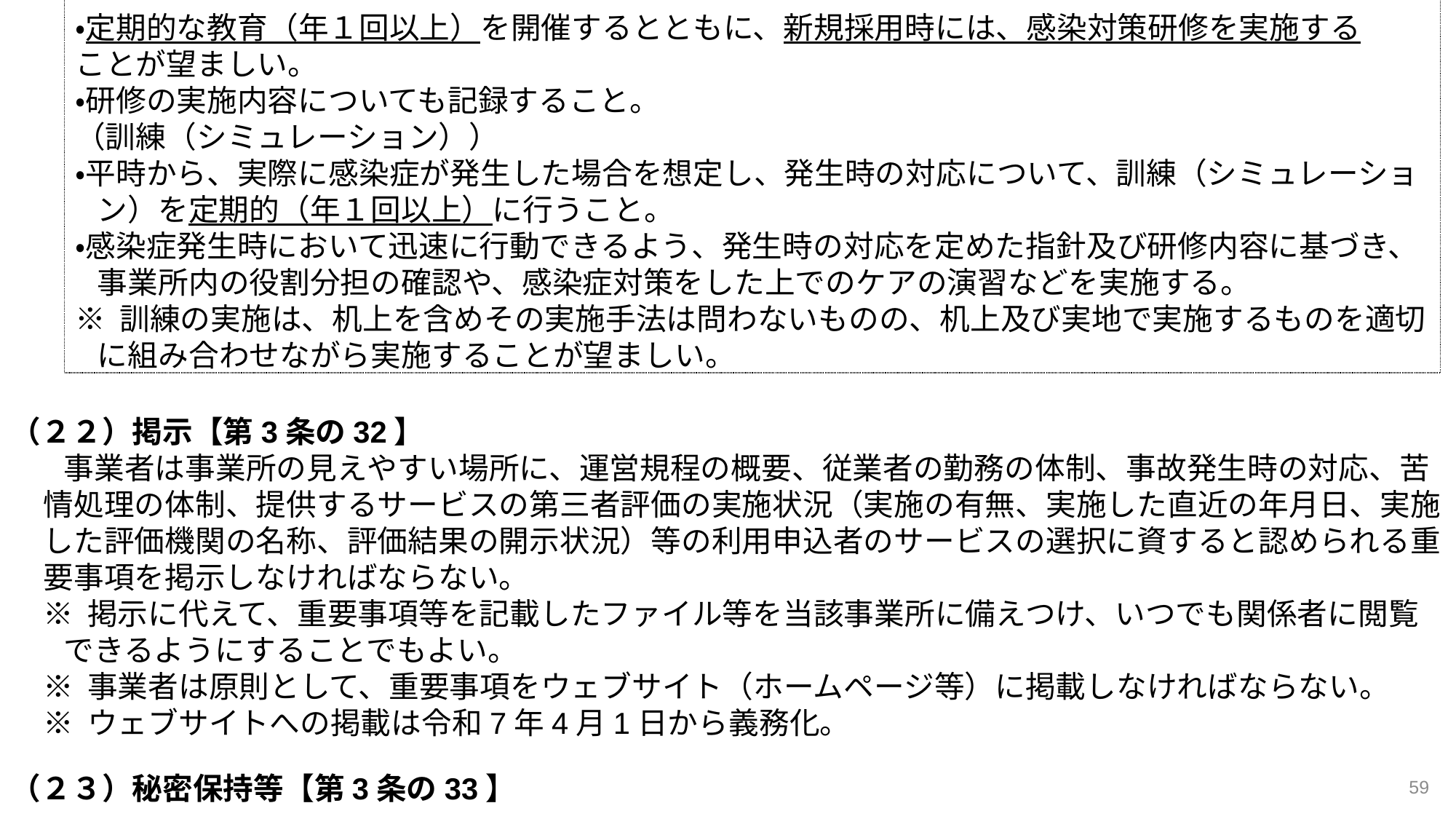

・定期的な教育（年１回以上）を開催するとともに、新規採用時には、感染対策研修を実施する
ことが望ましい。
・研修の実施内容についても記録すること。
（訓練（シミュレーション））
・平時から、実際に感染症が発生した場合を想定し、発生時の対応について、訓練（シミュレーション）を定期的（年１回以上）に行うこと。
・感染症発生時において迅速に行動できるよう、発生時の対応を定めた指針及び研修内容に基づき、事業所内の役割分担の確認や、感染症対策をした上でのケアの演習などを実施する。
※ 訓練の実施は、机上を含めその実施手法は問わないものの、机上及び実地で実施するものを適切に組み合わせながら実施することが望ましい。

（２２）掲示【第3条の32】
事業者は事業所の見えやすい場所に、運営規程の概要、従業者の勤務の体制、事故発生時の対応、苦情処理の体制、提供するサービスの第三者評価の実施状況（実施の有無、実施した直近の年月日、実施した評価機関の名称、評価結果の開示状況）等の利用申込者のサービスの選択に資すると認められる重要事項を掲示しなければならない。
※ 掲示に代えて、重要事項等を記載したファイル等を当該事業所に備えつけ、いつでも関係者に閲覧できるようにすることでもよい。
※ 事業者は原則として、重要事項をウェブサイト（ホームページ等）に掲載しなければならない。
※ ウェブサイトへの掲載は令和7年4月1日から義務化。

（２３）秘密保持等【第3条の33】
59